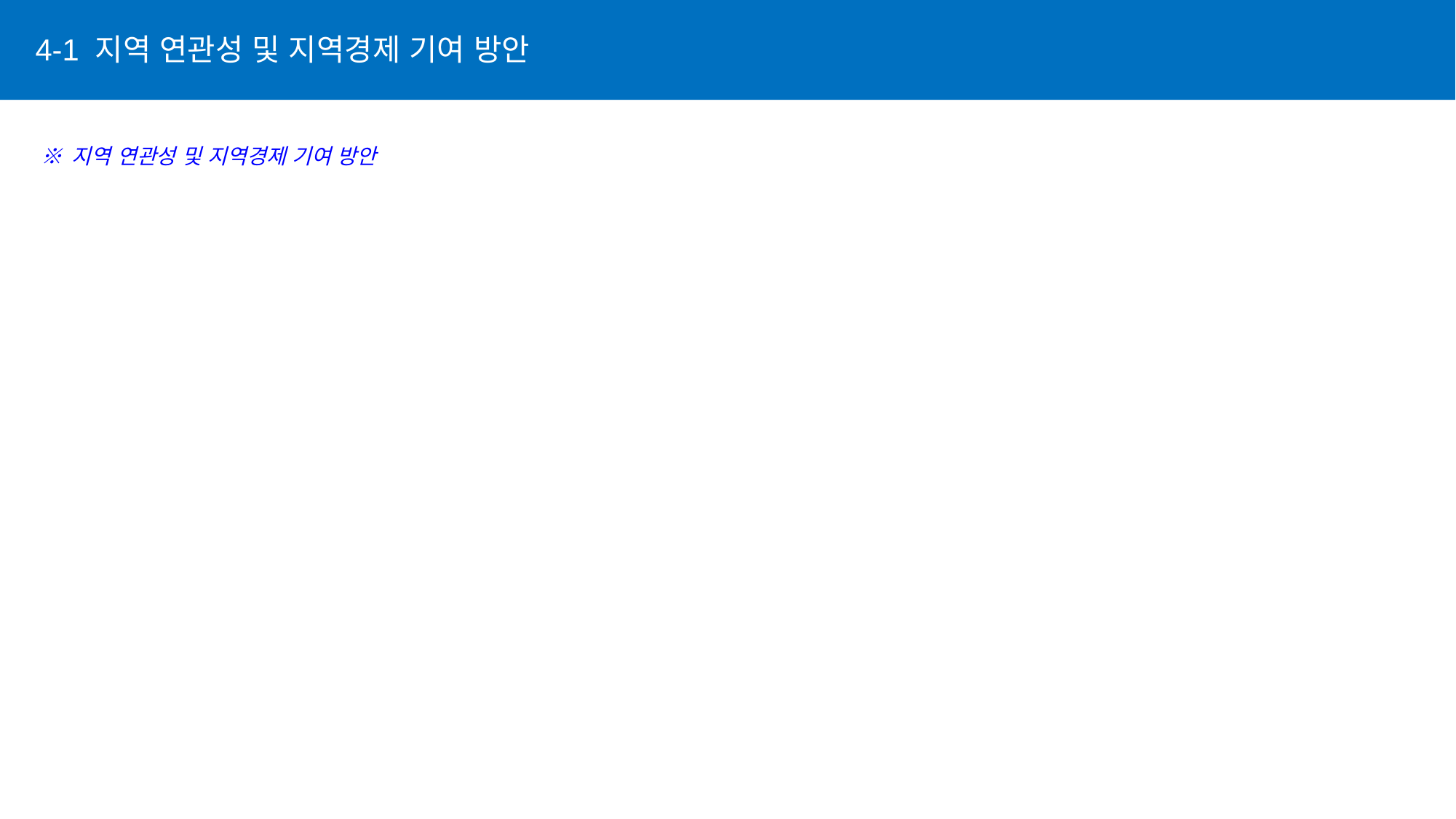

4-1 지역 연관성 및 지역경제 기여 방안
※ 지역 연관성 및 지역경제 기여 방안